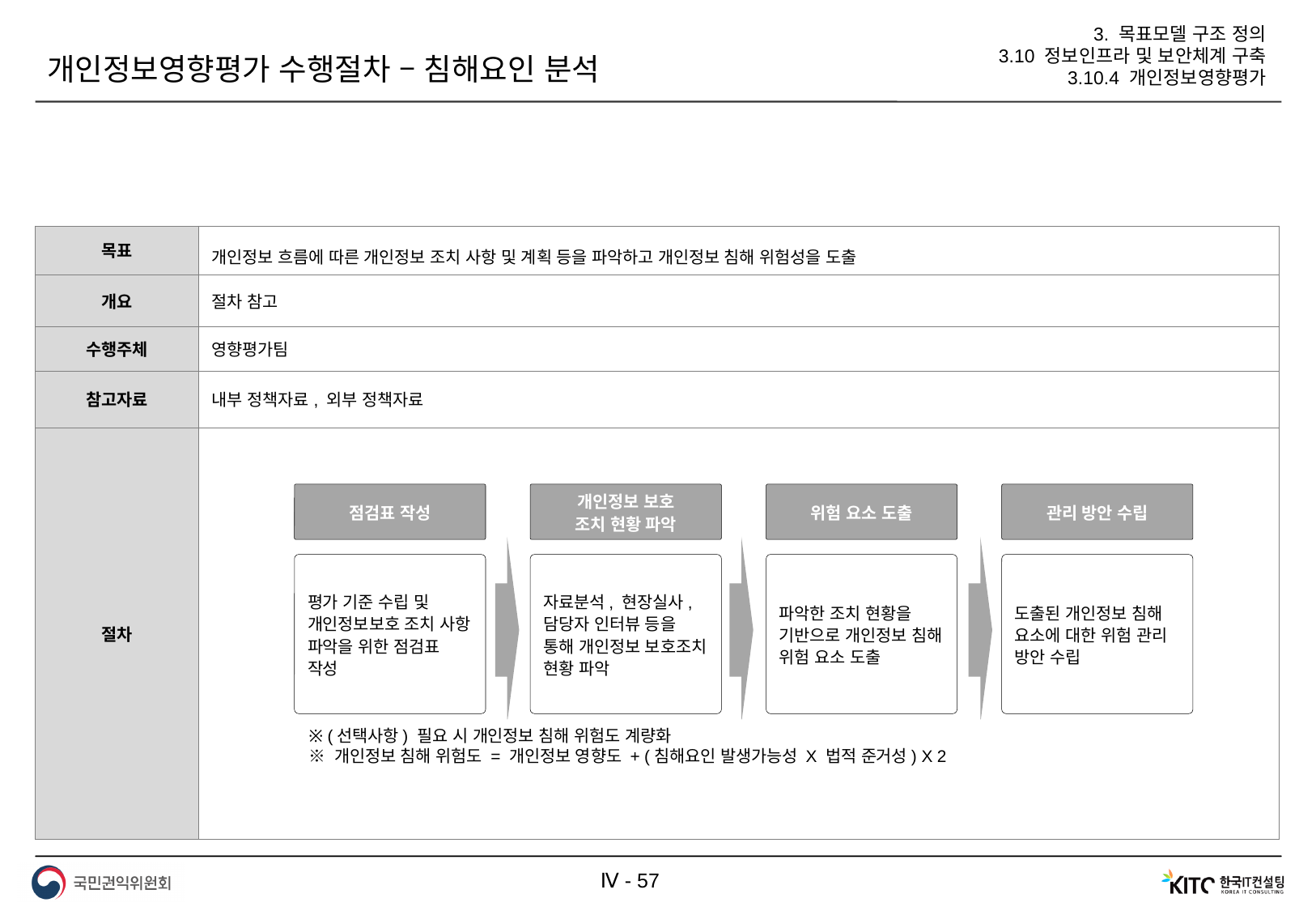

3. 목표모델 구조 정의
3.10 정보인프라 및 보안체계 구축
3.10.4 개인정보영향평가
개인정보영향평가 수행절차 – 침해요인 분석
| 목표 | 개인정보 흐름에 따른 개인정보 조치 사항 및 계획 등을 파악하고 개인정보 침해 위험성을 도출 |
| --- | --- |
| 개요 | 절차 참고 |
| 수행주체 | 영향평가팀 |
| 참고자료 | 내부 정책자료, 외부 정책자료 |
| 절차 |  |
점검표 작성
개인정보 보호
조치 현황 파악
위험 요소 도출
관리 방안 수립

평가 기준 수립 및 개인정보보호 조치 사항 파악을 위한 점검표 작성
자료분석, 현장실사, 담당자 인터뷰 등을 통해 개인정보 보호조치 현황 파악
파악한 조치 현황을 기반으로 개인정보 침해 위험 요소 도출
도출된 개인정보 침해 요소에 대한 위험 관리 방안 수립
※ (선택사항) 필요 시 개인정보 침해 위험도 계량화
※ 개인정보 침해 위험도 = 개인정보 영향도 + (침해요인 발생가능성 X 법적 준거성) X 2